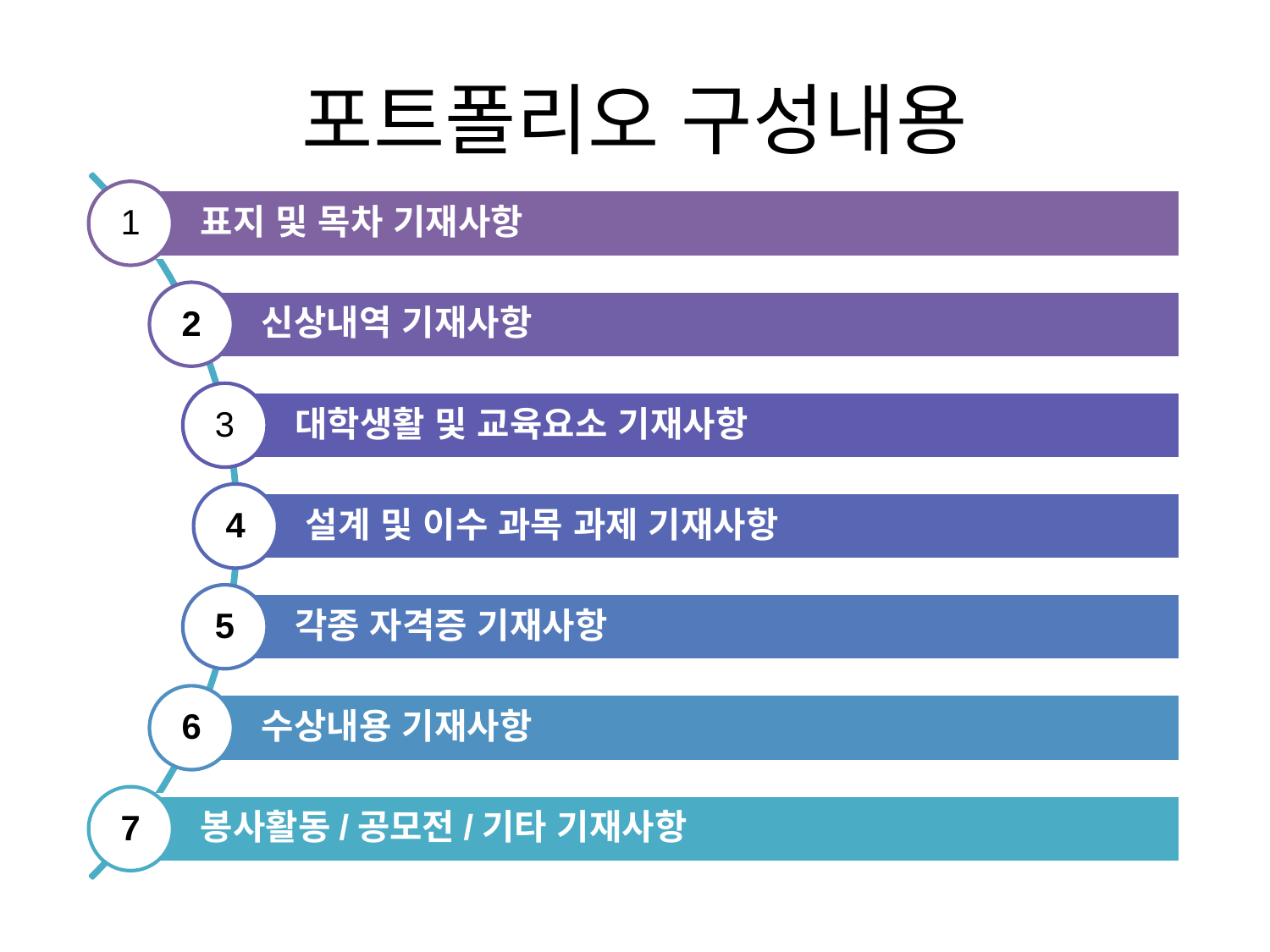

1
 표지 및 목차 기재사항
2
 신상내역 기재사항
3
 대학생활 및 교육요소 기재사항
4
 설계 및 이수 과목 과제 기재사항
5
 각종 자격증 기재사항
6
 수상내용 기재사항
7
 봉사활동/공모전/기타 기재사항
# 포트폴리오 구성내용